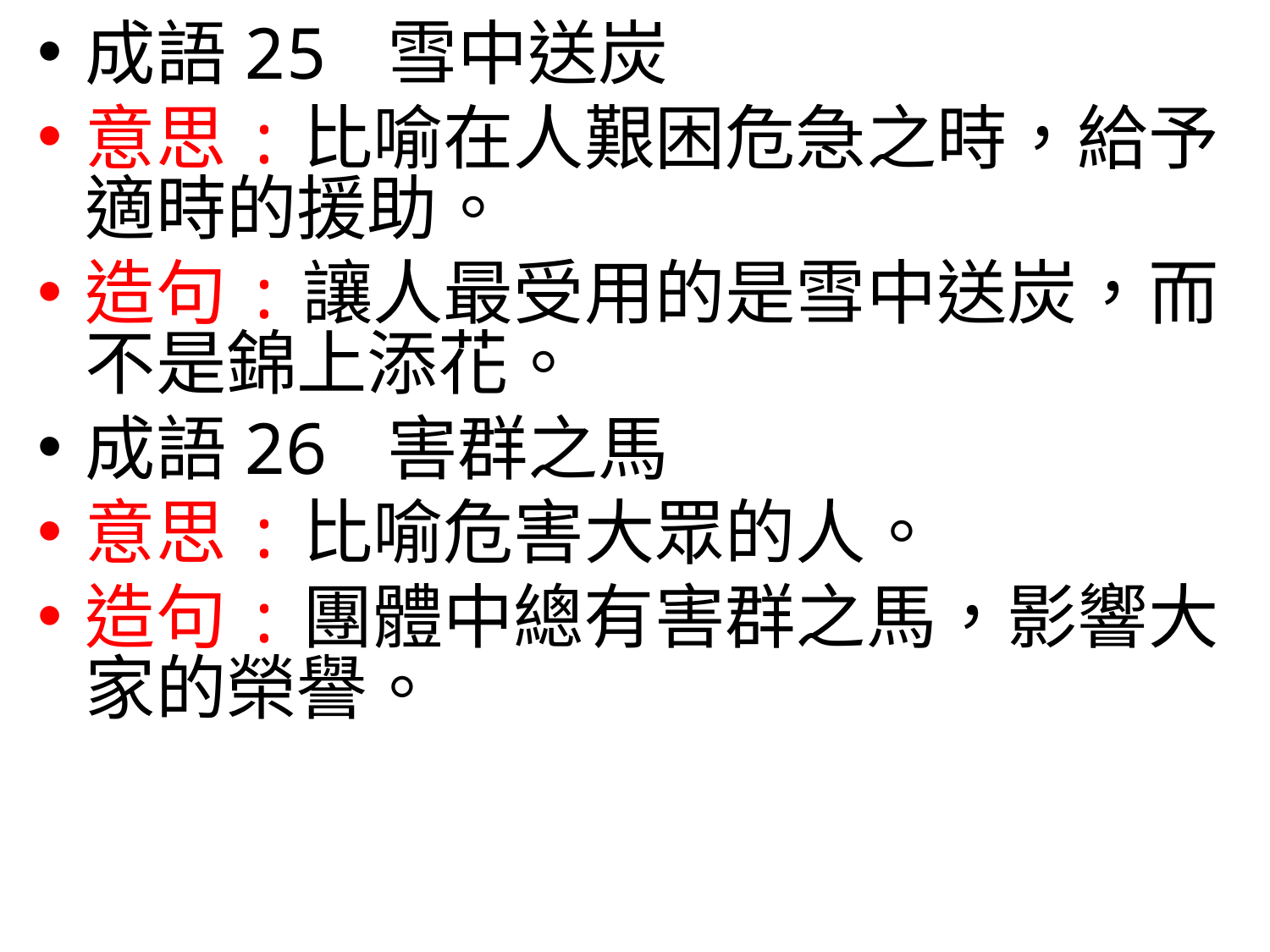

成語25 雪中送炭
意思:比喻在人艱困危急之時，給予適時的援助。
造句:讓人最受用的是雪中送炭，而不是錦上添花。
成語26 害群之馬
意思:比喻危害大眾的人。
造句:團體中總有害群之馬，影響大家的榮譽。